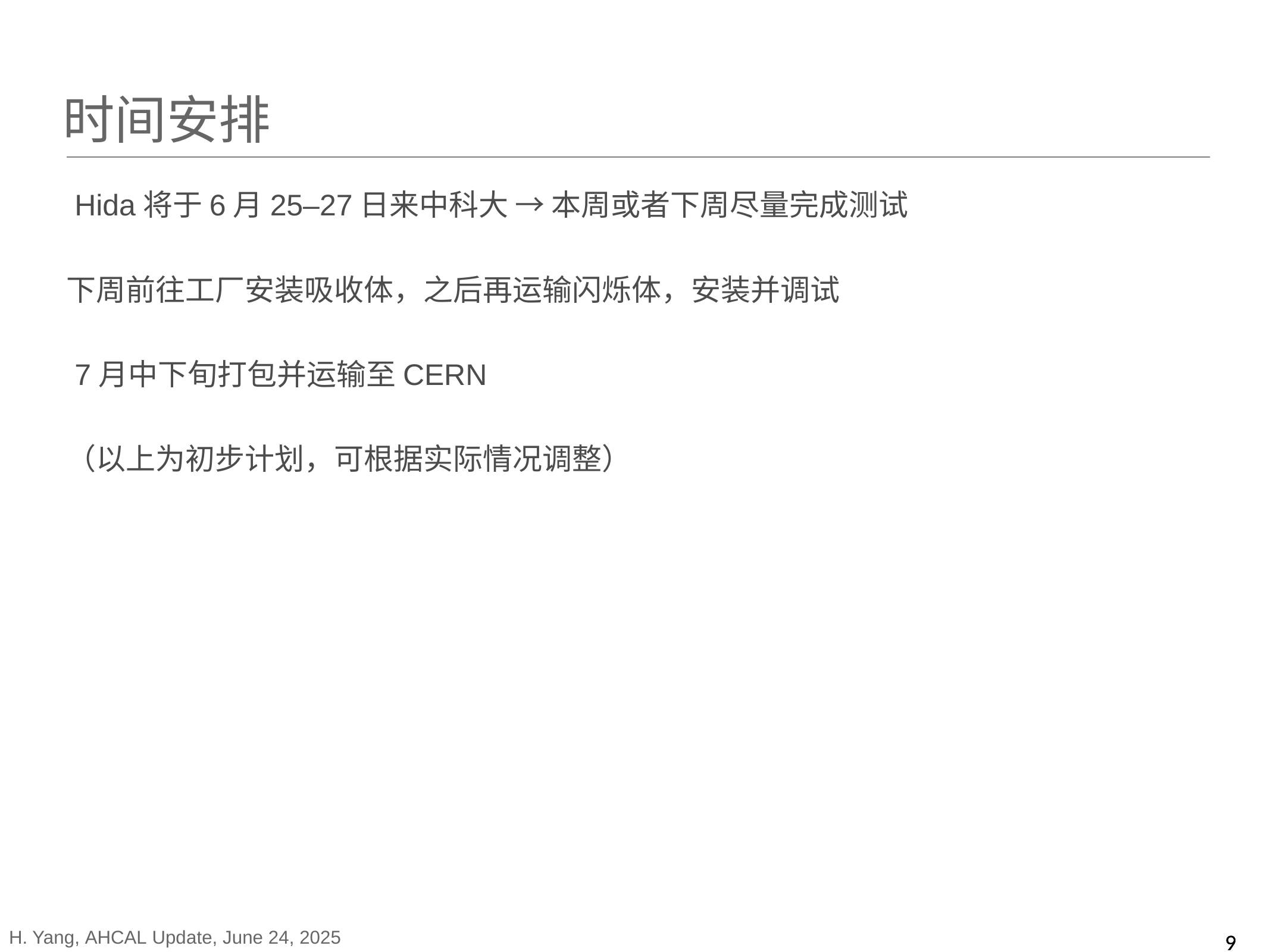

时间安排
 Hida将于6月25–27日来中科大 → 本周或者下周尽量完成测试

下周前往工厂安装吸收体，之后再运输闪烁体，安装并调试

 7月中下旬打包并运输至CERN

（以上为初步计划，可根据实际情况调整）